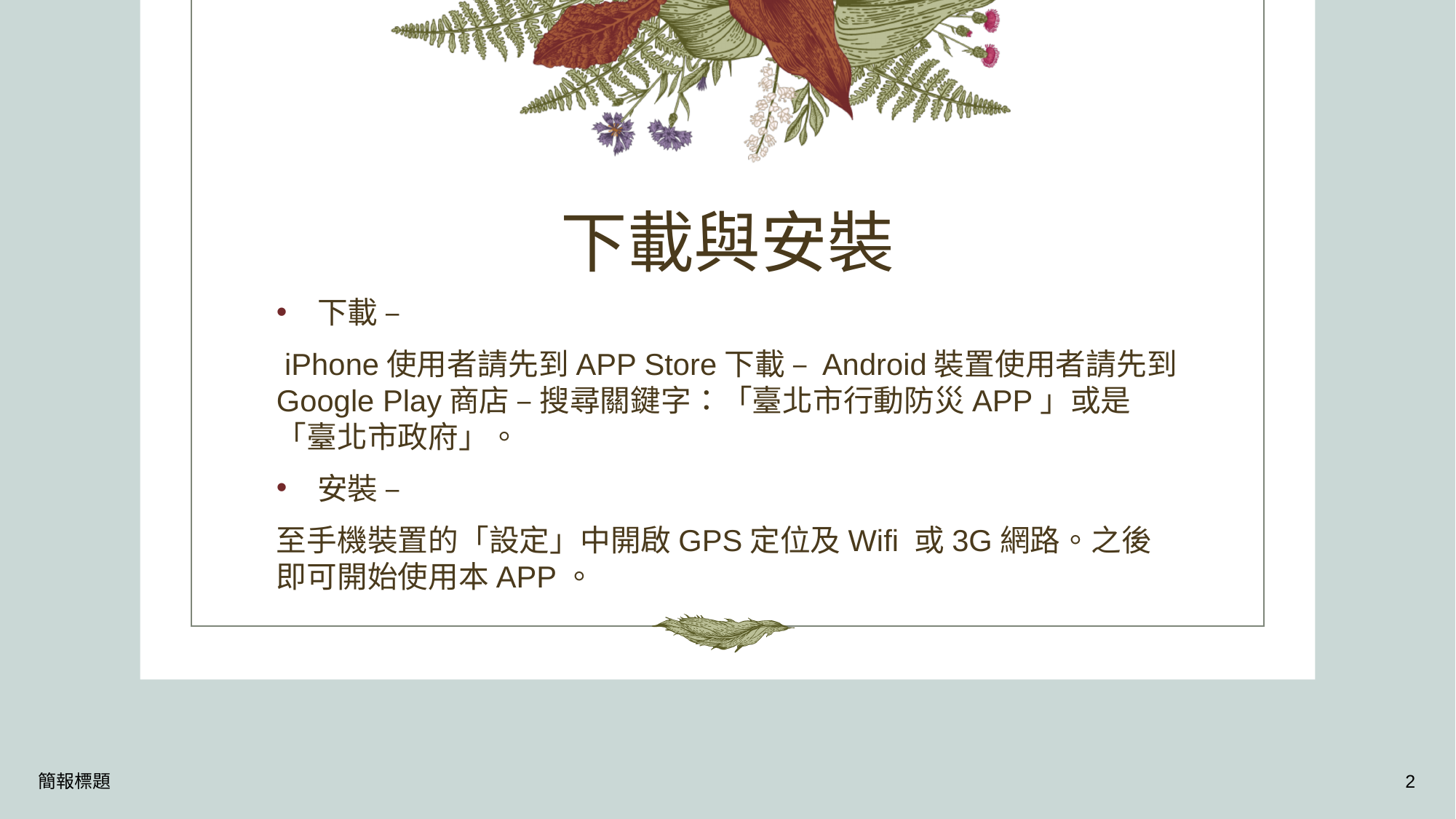

# 下載與安裝
下載 –
 iPhone使用者請先到APP Store下載 – Android裝置使用者請先到Google Play商店 – 搜尋關鍵字：「臺北市行動防災APP」或是 「臺北市政府」。
安裝 –
至手機裝置的「設定」中開啟GPS定位及Wifi 或3G網路。之後即可開始使用本APP。
簡報標題
2